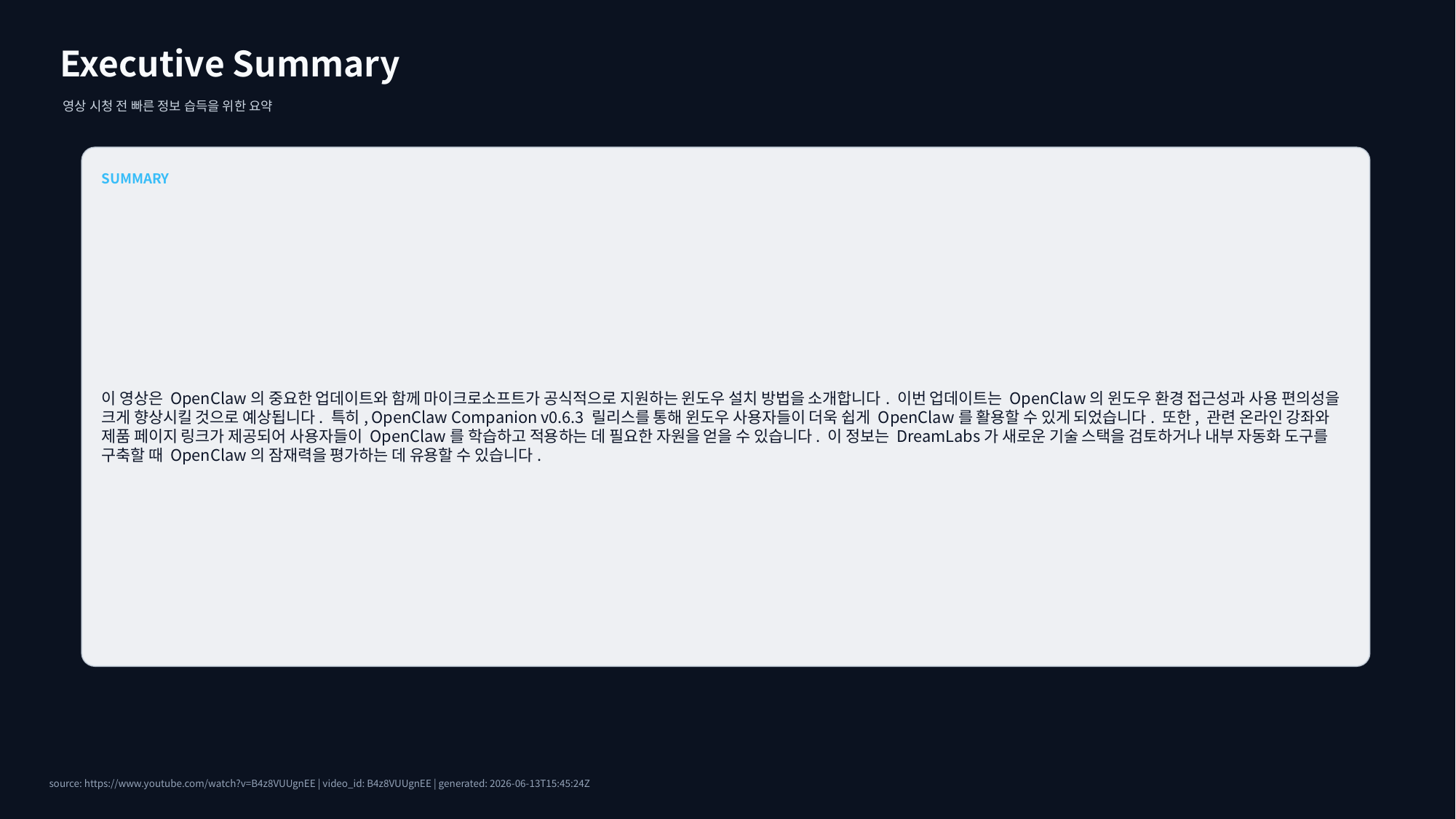

Executive Summary
영상 시청 전 빠른 정보 습득을 위한 요약

SUMMARY
이 영상은 OpenClaw의 중요한 업데이트와 함께 마이크로소프트가 공식적으로 지원하는 윈도우 설치 방법을 소개합니다. 이번 업데이트는 OpenClaw의 윈도우 환경 접근성과 사용 편의성을 크게 향상시킬 것으로 예상됩니다. 특히, OpenClaw Companion v0.6.3 릴리스를 통해 윈도우 사용자들이 더욱 쉽게 OpenClaw를 활용할 수 있게 되었습니다. 또한, 관련 온라인 강좌와 제품 페이지 링크가 제공되어 사용자들이 OpenClaw를 학습하고 적용하는 데 필요한 자원을 얻을 수 있습니다. 이 정보는 DreamLabs가 새로운 기술 스택을 검토하거나 내부 자동화 도구를 구축할 때 OpenClaw의 잠재력을 평가하는 데 유용할 수 있습니다.
source: https://www.youtube.com/watch?v=B4z8VUUgnEE | video_id: B4z8VUUgnEE | generated: 2026-06-13T15:45:24Z